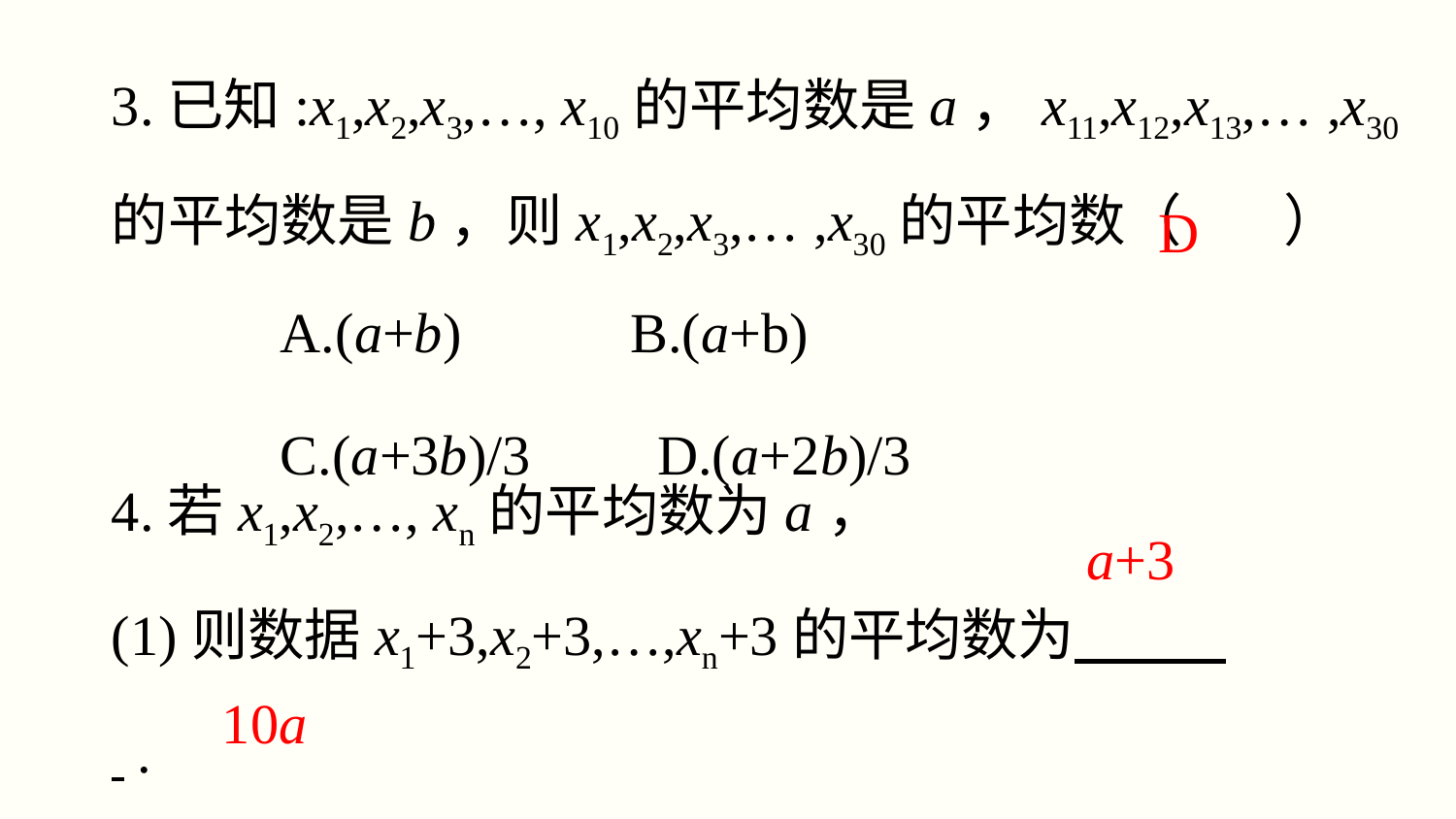

3.已知:x1,x2,x3,…, x10的平均数是a，x11,x12,x13,… ,x30
的平均数是b，则x1,x2,x3,… ,x30的平均数（        ）
            A.(a+b)            B.(a+b)
            C.(a+3b)/3         D.(a+2b)/3
D
4.若x1,x2,…, xn的平均数为a，
(1)则数据x1+3,x2+3,…,xn+3的平均数为              .
(2)则数据10x1,10x2,… ,10xn 的平均数为                .
a+3
10a